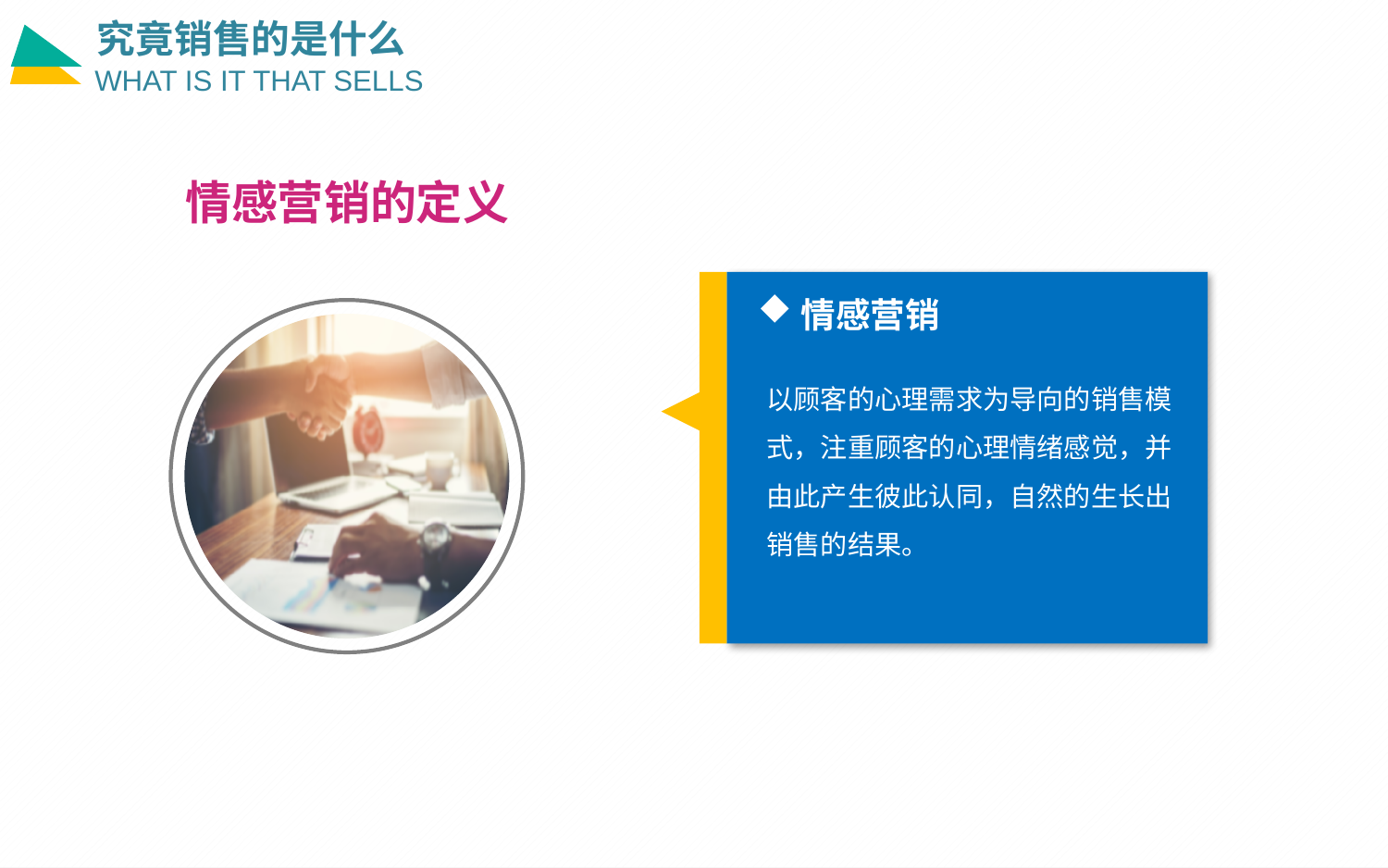

究竟销售的是什么

WHAT IS IT THAT SELLS
情感营销的定义

情感营销

以顾客的心理需求为导向的销售模式，注重顾客的心理情绪感觉，并由此产生彼此认同，自然的生长出销售的结果。